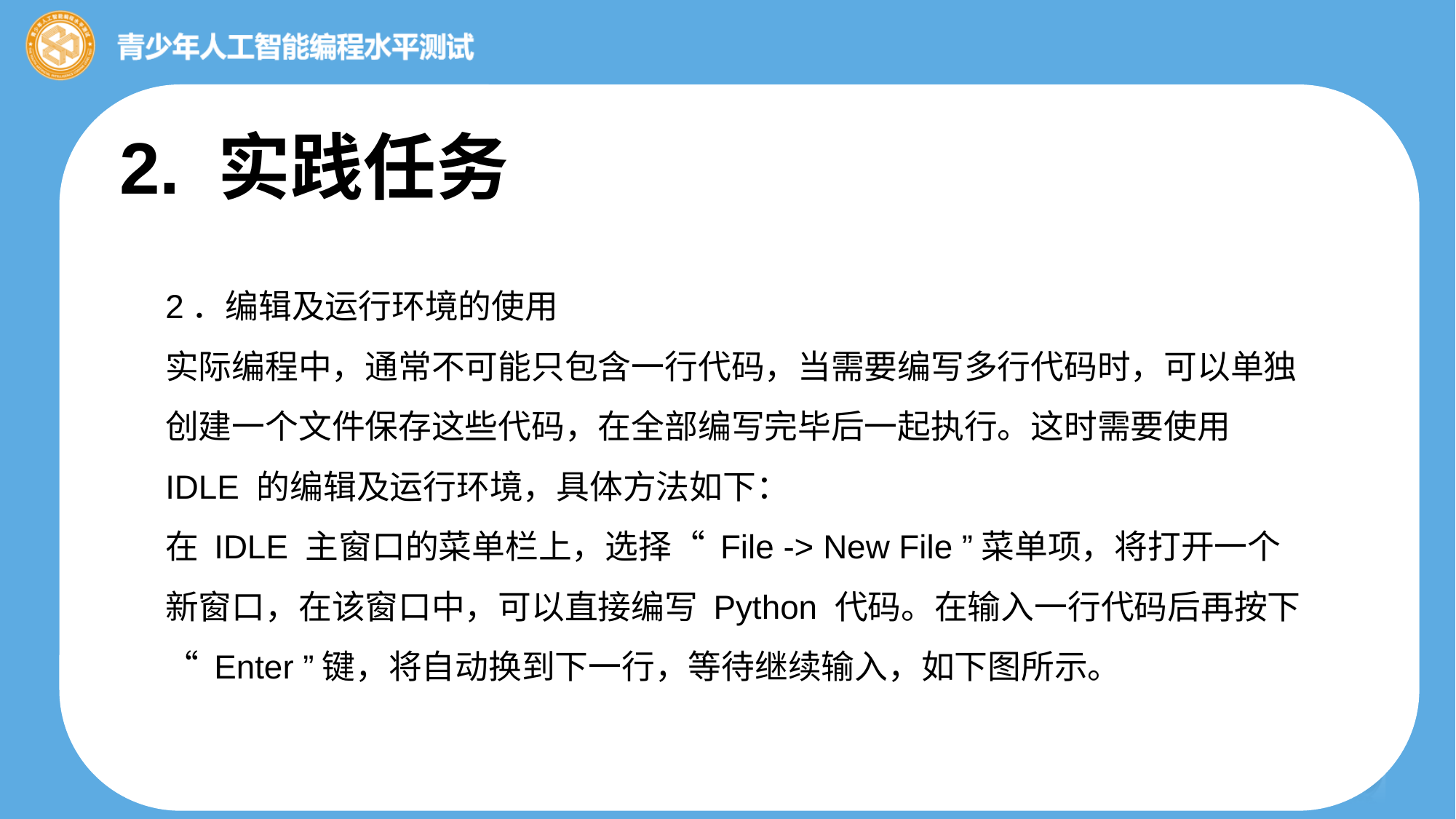

2. 实践任务
2．编辑及运行环境的使用
实际编程中，通常不可能只包含一行代码，当需要编写多行代码时，可以单独创建一个文件保存这些代码，在全部编写完毕后一起执行。这时需要使用 IDLE 的编辑及运行环境，具体方法如下：
在 IDLE 主窗口的菜单栏上，选择“ File -> New File ”菜单项，将打开一个新窗口，在该窗口中，可以直接编写 Python 代码。在输入一行代码后再按下 “ Enter ”键，将自动换到下一行，等待继续输入，如下图所示。